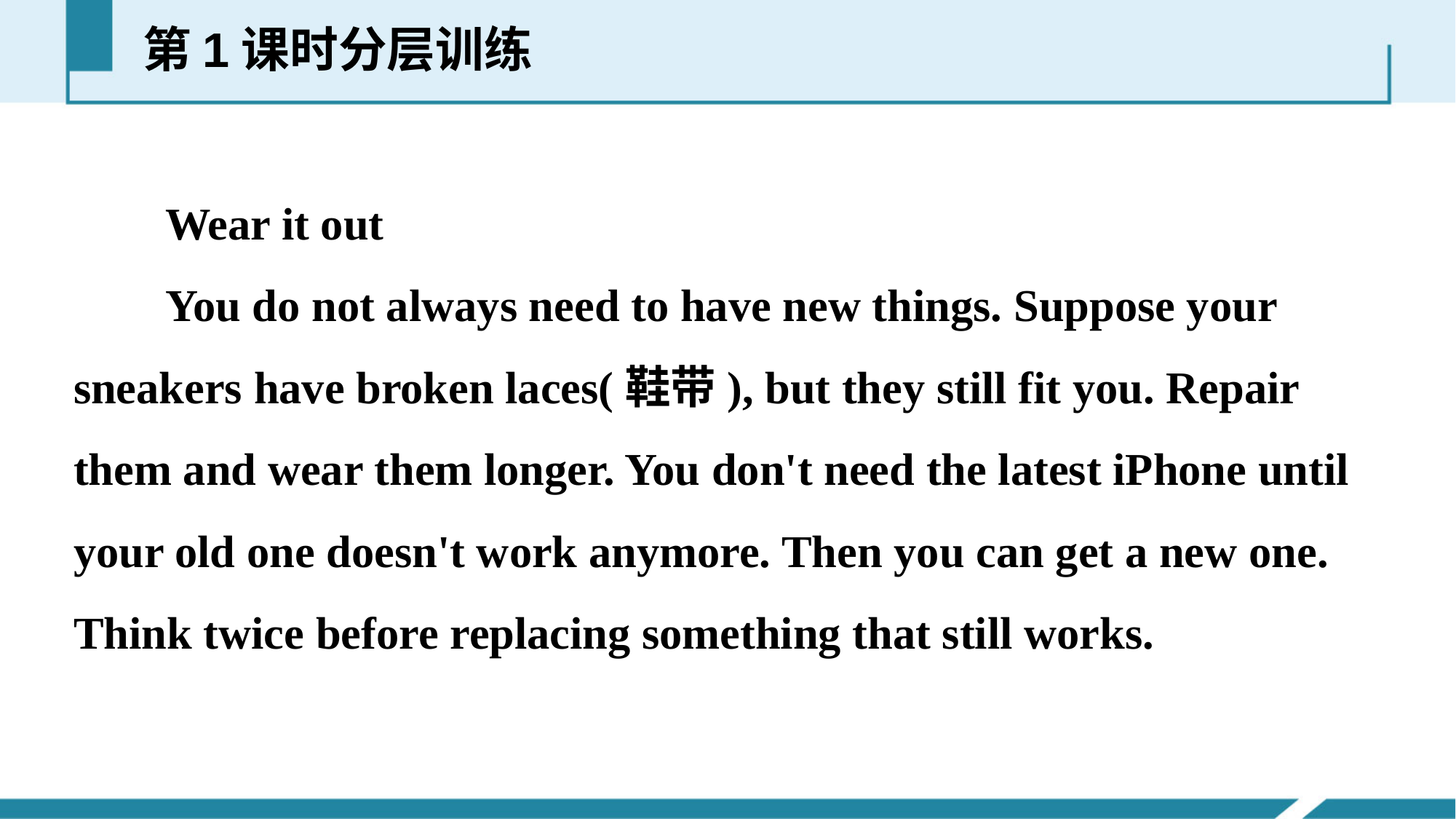

第1课时分层训练
        Wear it out
        You do not always need to have new things. Suppose your sneakers have broken laces(鞋带), but they still fit you. Repair them and wear them longer. You don't need the latest iPhone until your old one doesn't work anymore. Then you can get a new one. Think twice before replacing something that still works.